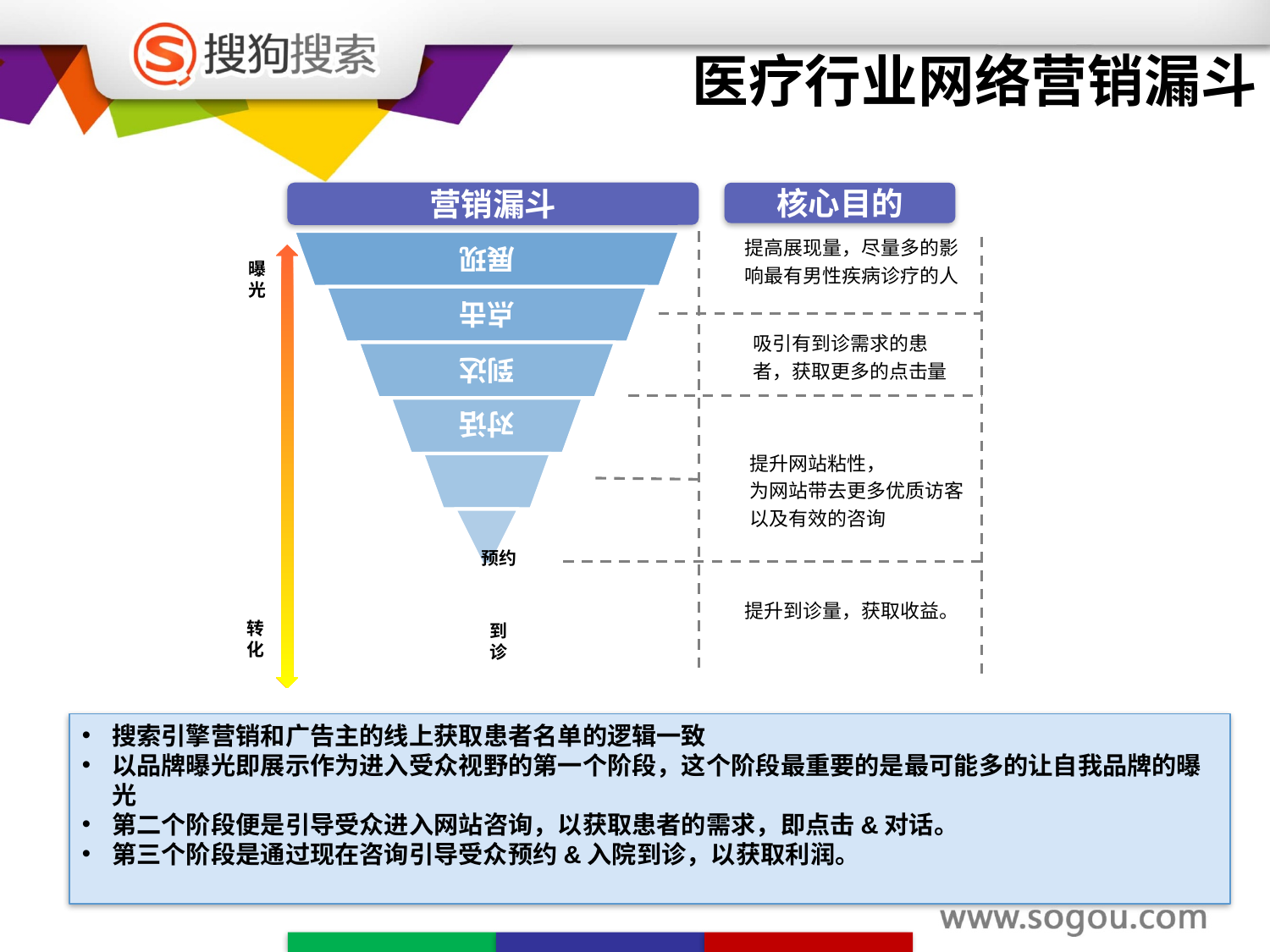

# 医疗行业网络营销漏斗
营销漏斗
核心目的
提高展现量，尽量多的影响最有男性疾病诊疗的人
展现
点击
到达
对话

预约
到
诊

曝
光
吸引有到诊需求的患者，获取更多的点击量
提升网站粘性，
为网站带去更多优质访客以及有效的咨询
提升到诊量，获取收益。
转
化
搜索引擎营销和广告主的线上获取患者名单的逻辑一致
以品牌曝光即展示作为进入受众视野的第一个阶段，这个阶段最重要的是最可能多的让自我品牌的曝光
第二个阶段便是引导受众进入网站咨询，以获取患者的需求，即点击&对话。
第三个阶段是通过现在咨询引导受众预约&入院到诊，以获取利润。